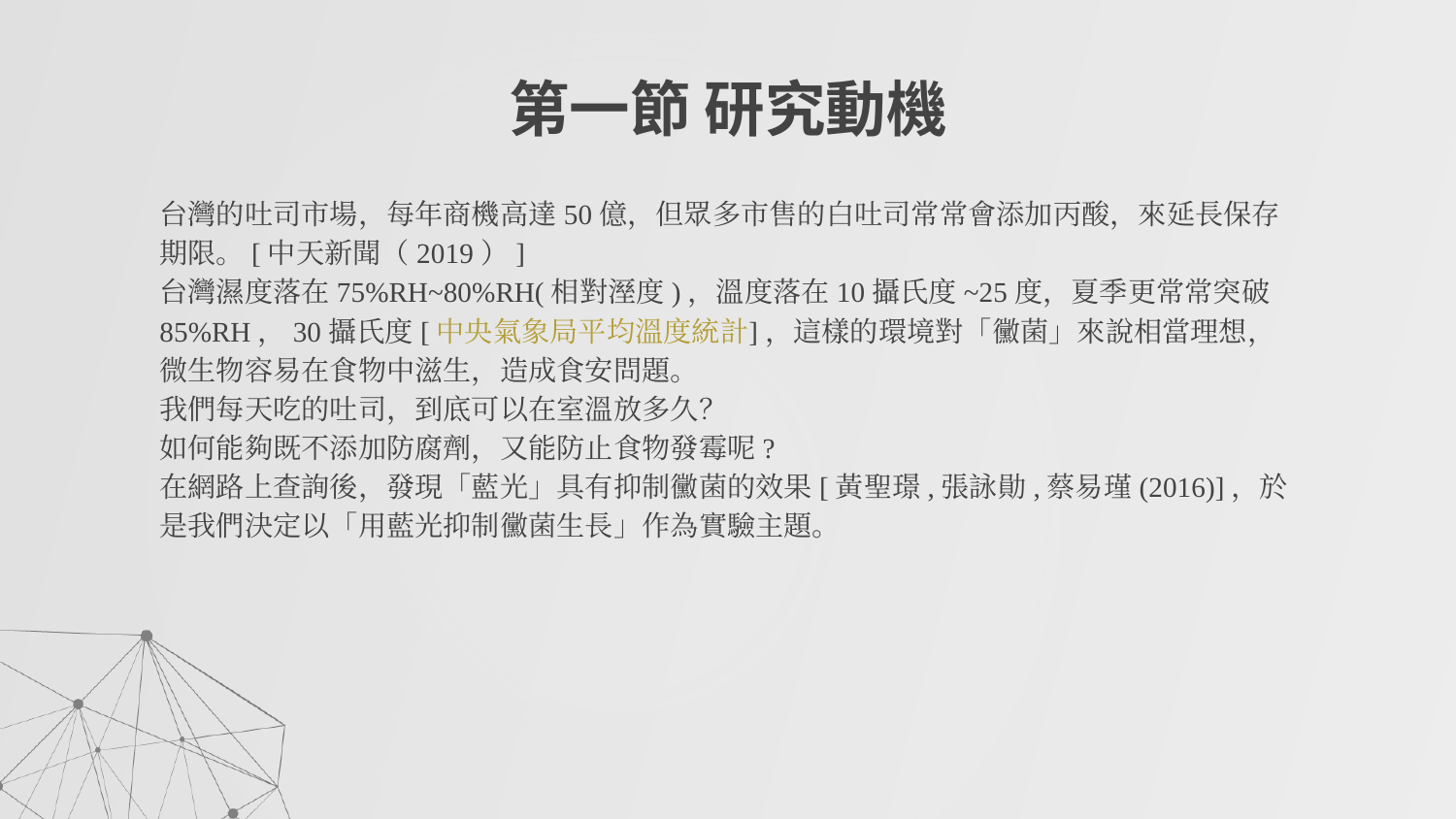

# 第一節 研究動機
台灣的吐司市場，每年商機高達50億，但眾多市售的白吐司常常會添加丙酸，來延長保存期限。[中天新聞（2019）]
台灣濕度落在75%RH~80%RH(相對溼度)，溫度落在10攝氏度~25度，夏季更常常突破85%RH，30攝氏度[中央氣象局平均溫度統計]，這樣的環境對「黴菌」來說相當理想，微生物容易在食物中滋生，造成食安問題。
我們每天吃的吐司，到底可以在室溫放多久？
如何能夠既不添加防腐劑，又能防止食物發霉呢?
在網路上查詢後，發現「藍光」具有抑制黴菌的效果[黃聖璟,張詠勛,蔡易瑾(2016)]，於是我們決定以「用藍光抑制黴菌生長」作為實驗主題。